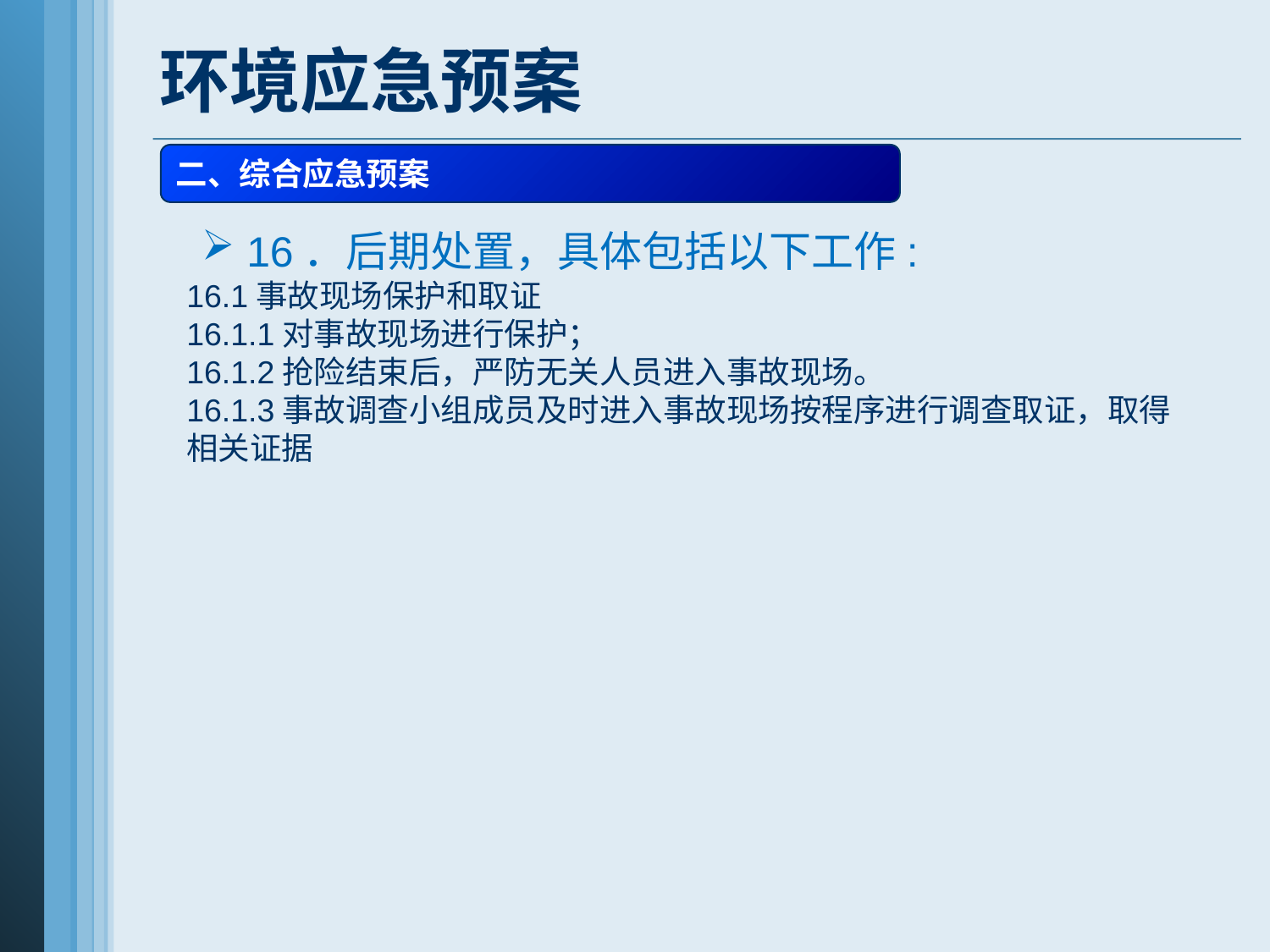

环境应急预案
二、综合应急预案
16．后期处置，具体包括以下工作:
16.1事故现场保护和取证
16.1.1对事故现场进行保护；
16.1.2抢险结束后，严防无关人员进入事故现场。
16.1.3事故调查小组成员及时进入事故现场按程序进行调查取证，取得相关证据